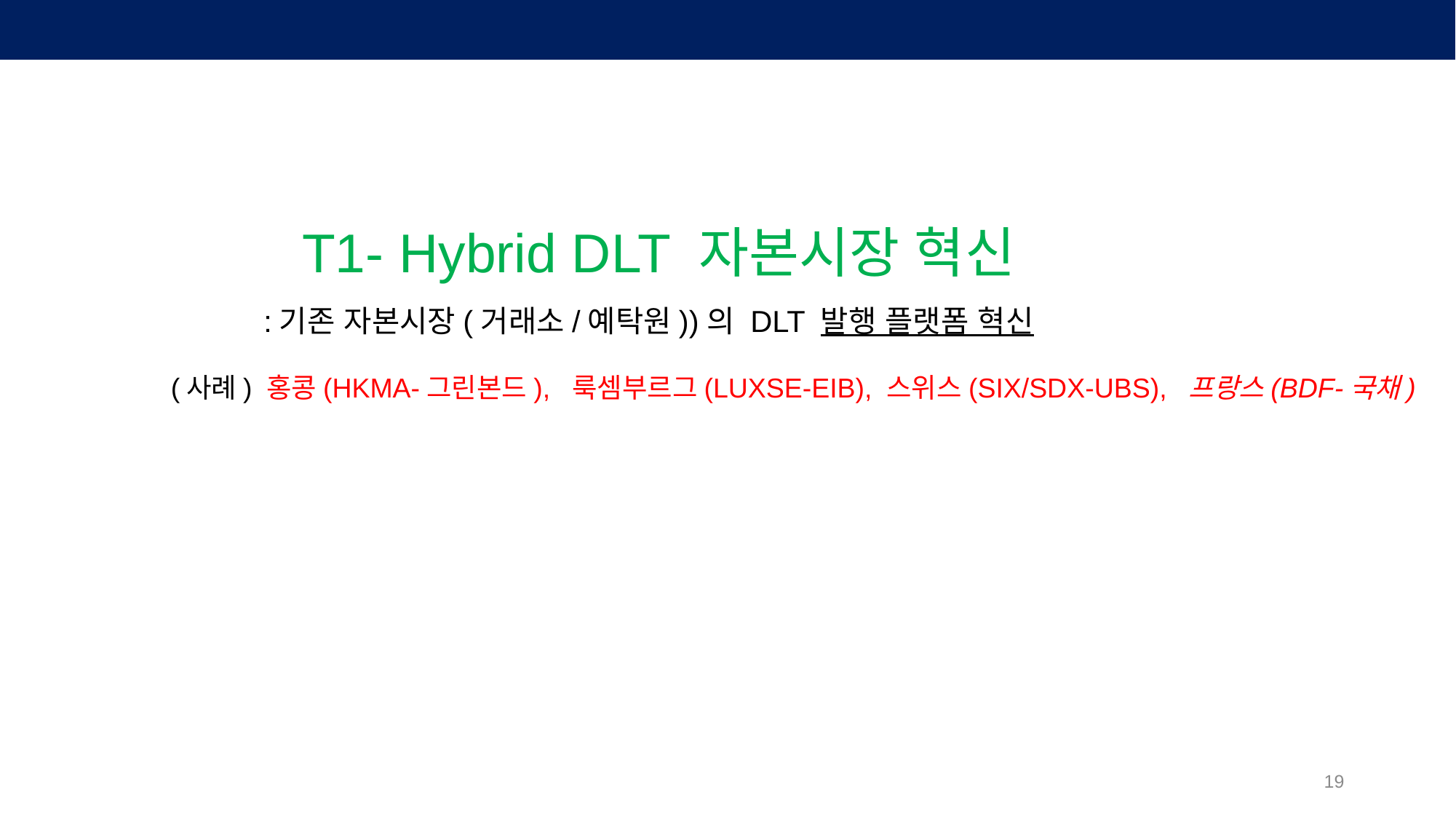

T1- Hybrid DLT 자본시장 혁신

            :기존 자본시장(거래소/예탁원))의 DLT 발행 플랫폼 혁신

 (사례) 홍콩(HKMA-그린본드),  룩셈부르그(LUXSE-EIB), 스위스(SIX/SDX-UBS),  프랑스(BDF-국채)
19